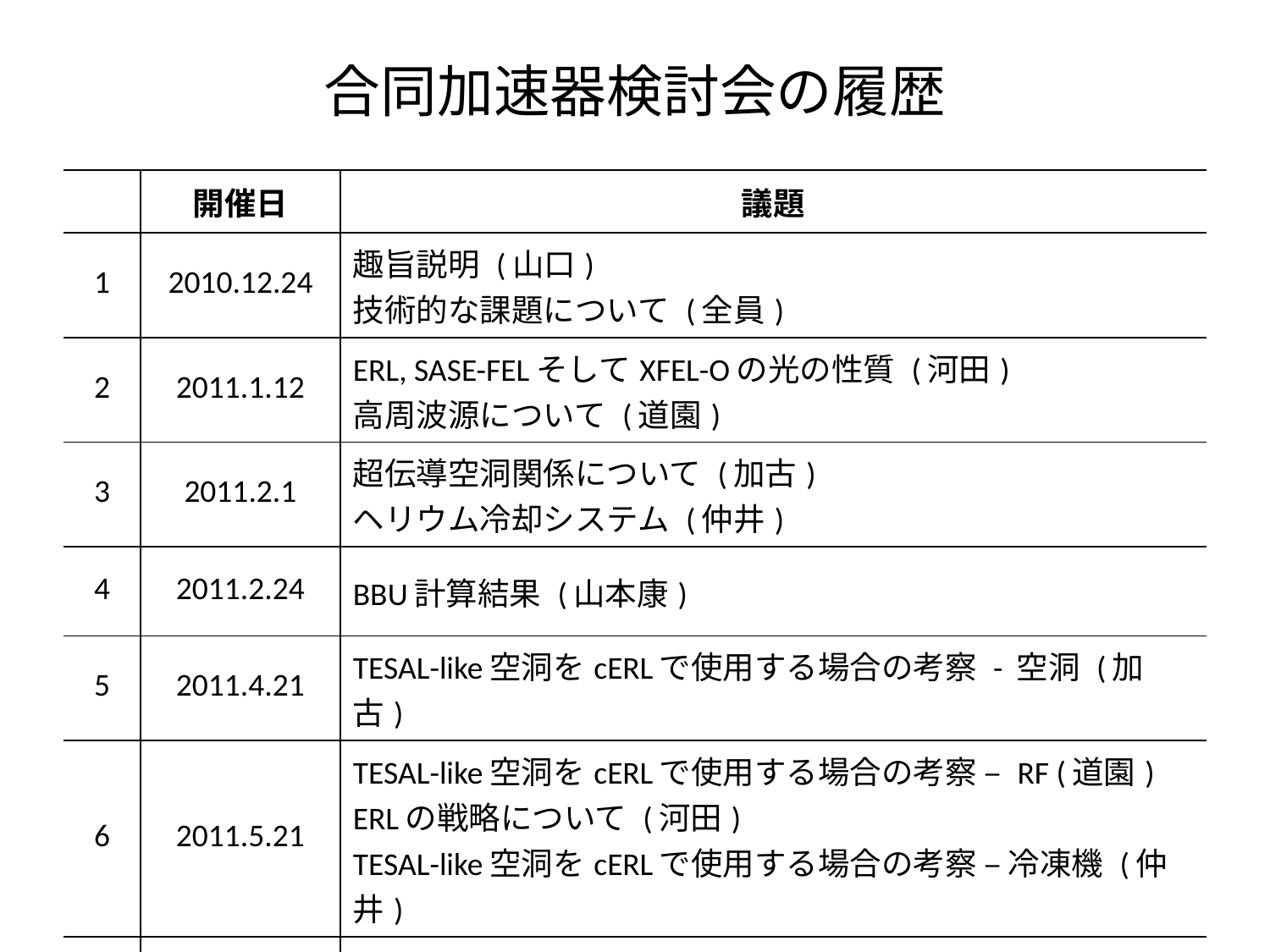

# 合同加速器検討会の履歴
|  | 開催日 | 議題 |
| --- | --- | --- |
| 1 | 2010.12.24 | 趣旨説明 (山口) 技術的な課題について (全員) |
| 2 | 2011.1.12 | ERL, SASE-FELそしてXFEL-Oの光の性質 (河田) 高周波源について (道園) |
| 3 | 2011.2.1 | 超伝導空洞関係について (加古) ヘリウム冷却システム (仲井) |
| 4 | 2011.2.24 | BBU計算結果 (山本康) |
| 5 | 2011.4.21 | TESAL-like空洞をcERLで使用する場合の考察 - 空洞 (加古) |
| 6 | 2011.5.21 | TESAL-like空洞をcERLで使用する場合の考察 – RF (道園) ERLの戦略について (河田) TESAL-like空洞をcERLで使用する場合の考察 – 冷凍機 (仲井) |
| 7 | 2011.6.2 | まとめ (山口) |